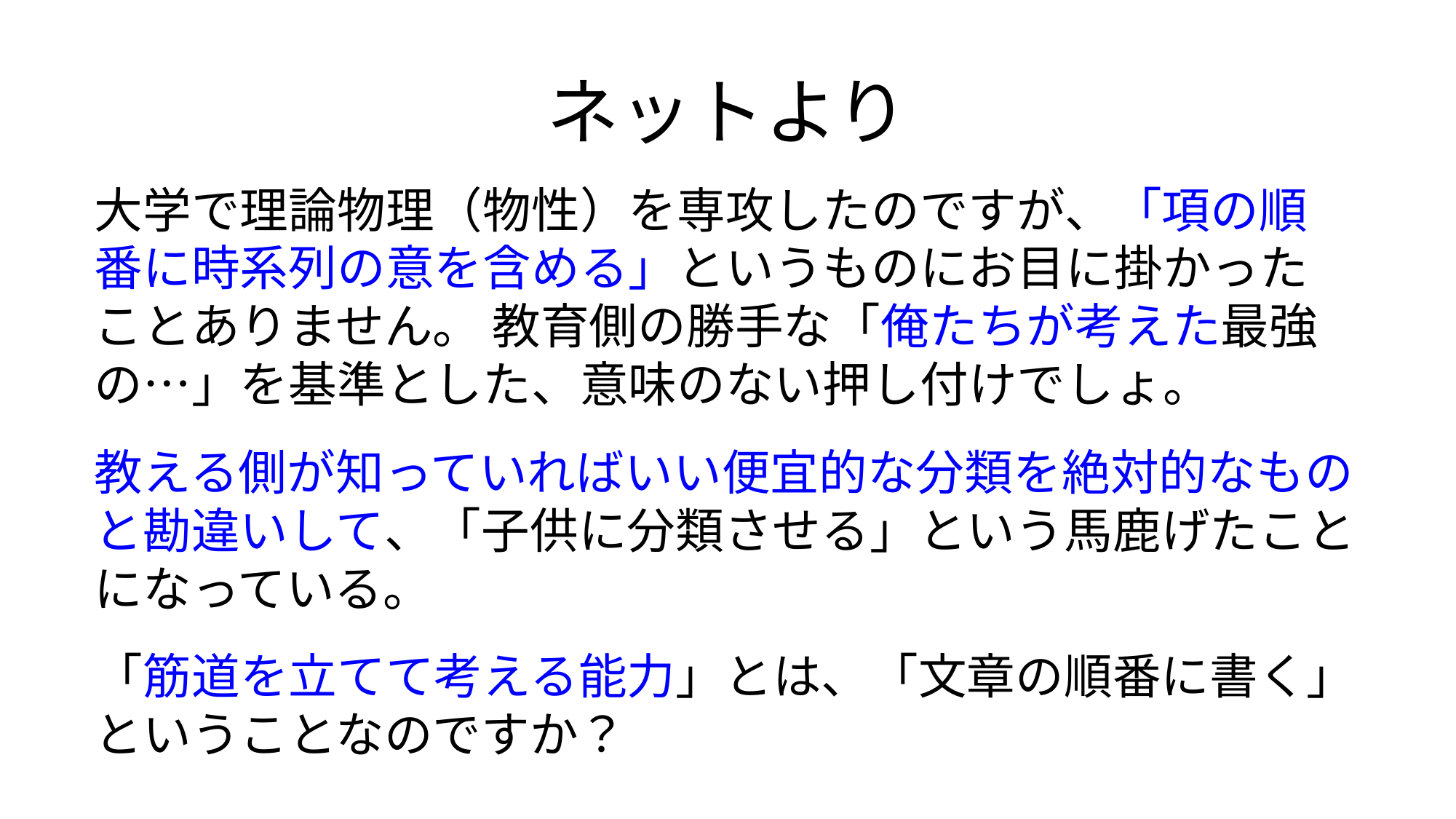

# ネットより
大学で理論物理（物性）を専攻したのですが、「項の順番に時系列の意を含める」というものにお目に掛かったことありません。 教育側の勝手な「俺たちが考えた最強の…」を基準とした、意味のない押し付けでしょ。
教える側が知っていればいい便宜的な分類を絶対的なものと勘違いして、「子供に分類させる」という馬鹿げたことになっている。
「筋道を立てて考える能力」とは、「文章の順番に書く」ということなのですか？